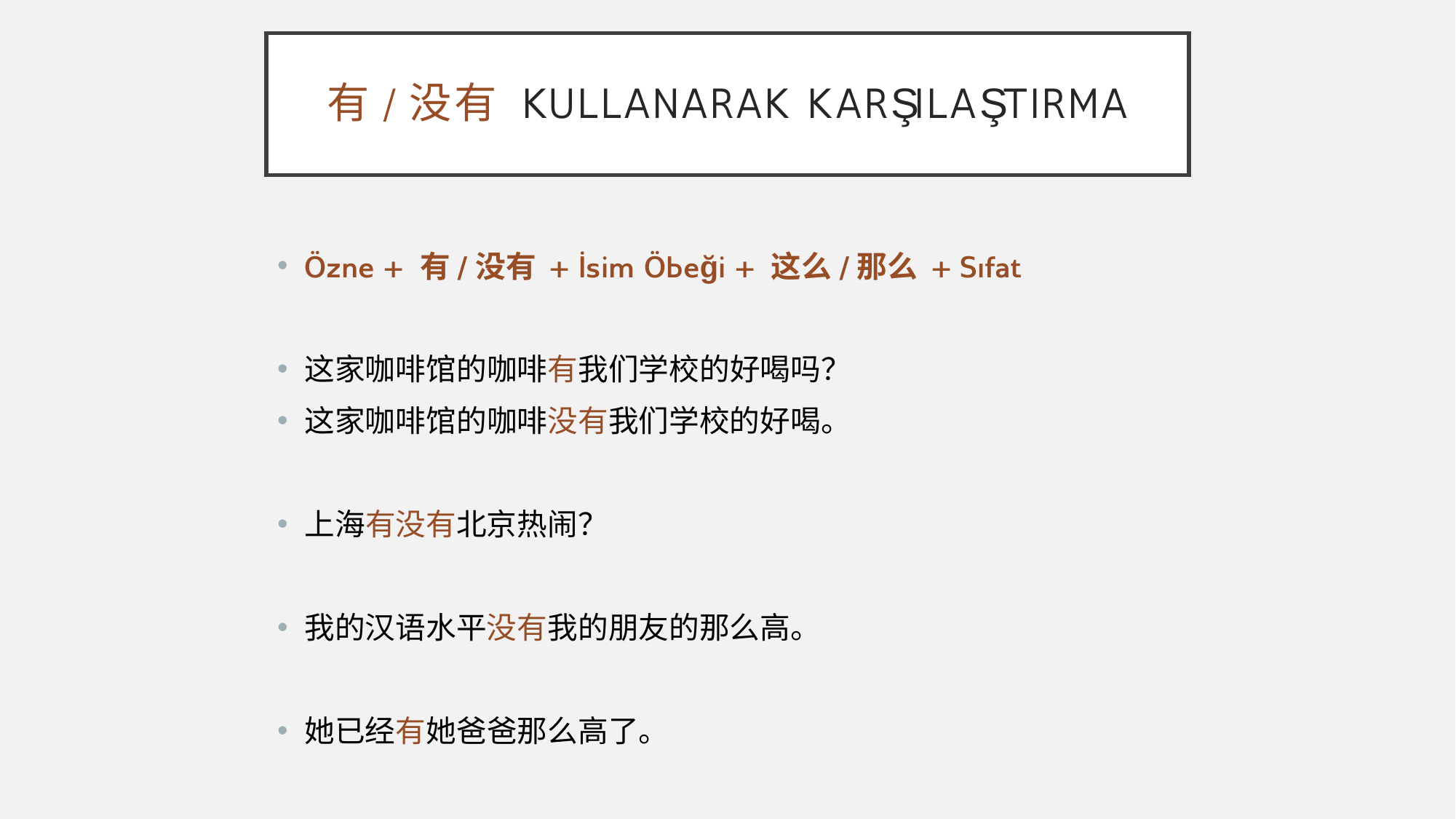

# 有/没有 kullanarak karşilaştirma
Özne + 有/没有 + İsim Öbeği + 这么/那么 + Sıfat

这家咖啡馆的咖啡有我们学校的好喝吗？
这家咖啡馆的咖啡没有我们学校的好喝。

上海有没有北京热闹？

我的汉语水平没有我的朋友的那么高。

她已经有她爸爸那么高了。